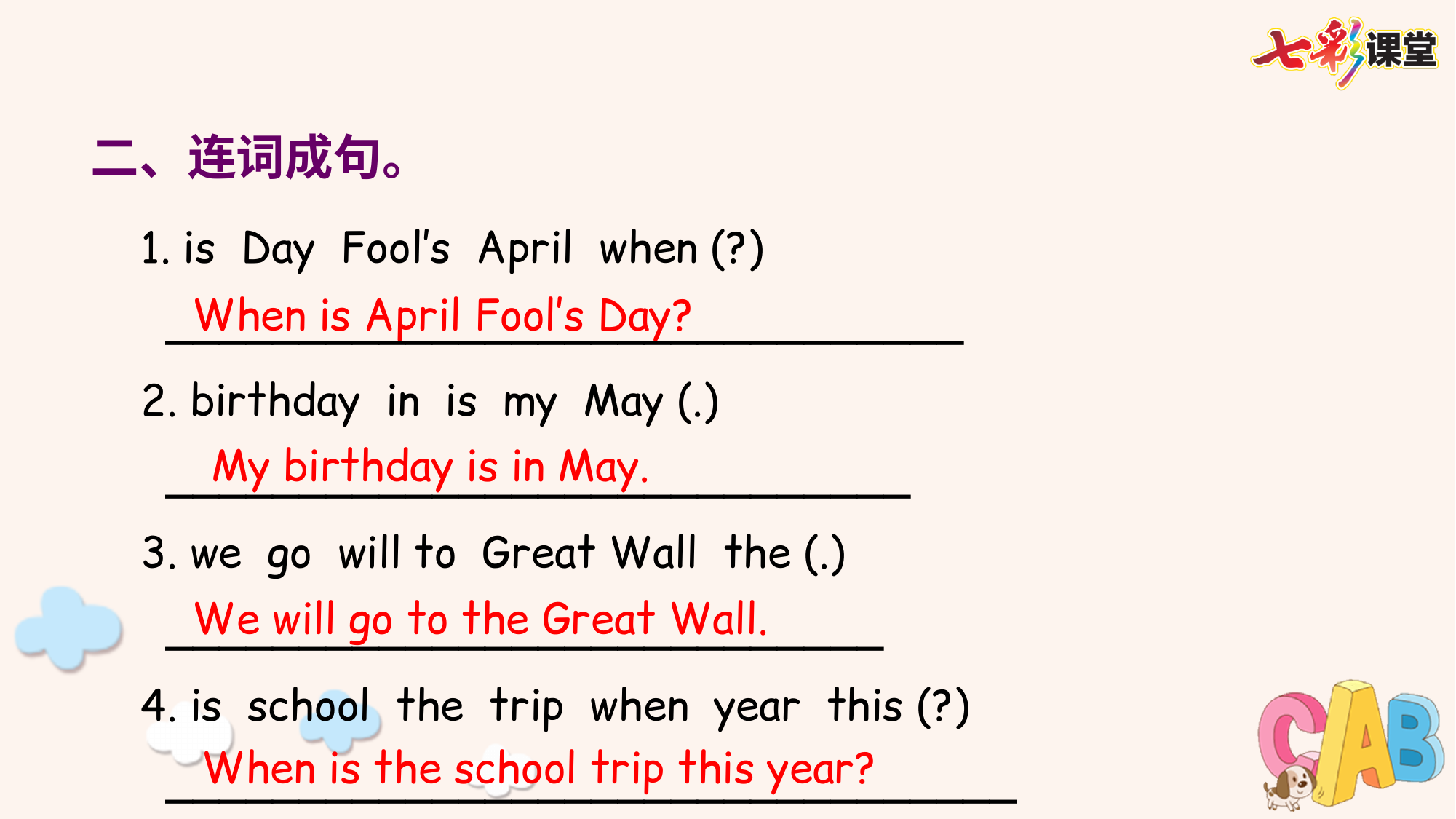

二、连词成句。
1. is  Day  Fool’s  April  when (?)
  ______________________________
2. birthday  in  is  my  May (.)
  ____________________________
3. we  go  will to  Great Wall  the (.)
  ___________________________
4. is  school  the  trip  when  year  this (?)
  ________________________________
When is April Fool’s Day?
My birthday is in May.
We will go to the Great Wall.
When is the school trip this year?